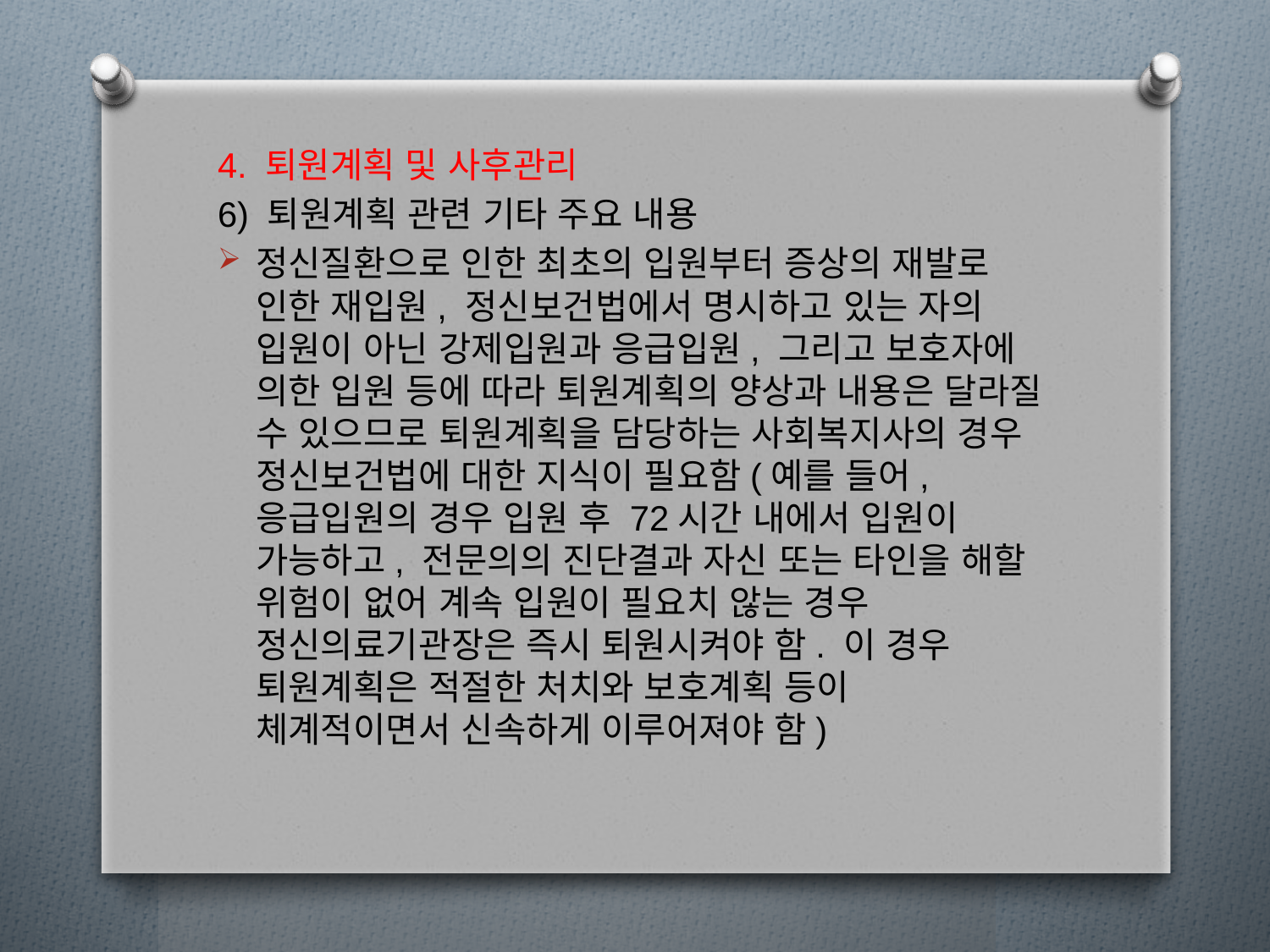

4. 퇴원계획 및 사후관리
6) 퇴원계획 관련 기타 주요 내용
정신질환으로 인한 최초의 입원부터 증상의 재발로 인한 재입원, 정신보건법에서 명시하고 있는 자의 입원이 아닌 강제입원과 응급입원, 그리고 보호자에 의한 입원 등에 따라 퇴원계획의 양상과 내용은 달라질 수 있으므로 퇴원계획을 담당하는 사회복지사의 경우 정신보건법에 대한 지식이 필요함(예를 들어, 응급입원의 경우 입원 후 72시간 내에서 입원이 가능하고, 전문의의 진단결과 자신 또는 타인을 해할 위험이 없어 계속 입원이 필요치 않는 경우 정신의료기관장은 즉시 퇴원시켜야 함. 이 경우 퇴원계획은 적절한 처치와 보호계획 등이 체계적이면서 신속하게 이루어져야 함)